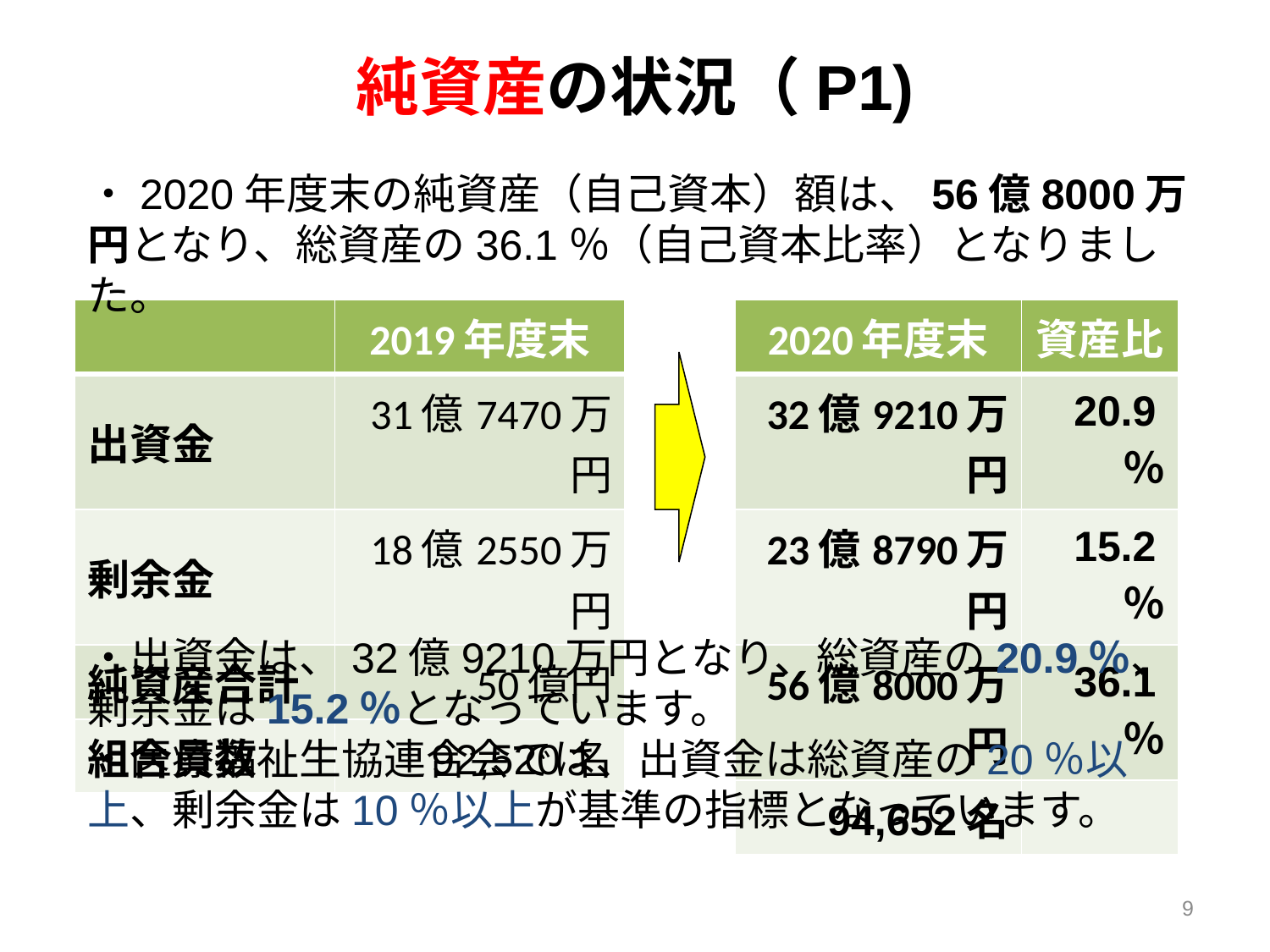

純資産の状況（P1)
・2020年度末の純資産（自己資本）額は、56億8000万円となり、総資産の36.1％（自己資本比率）となりました。
|  | 2019年度末 |
| --- | --- |
| 出資金 | 31億7470万円 |
| 剰余金 | 18億2550万円 |
| 純資産合計 | 50億円 |
| 組合員数 | 92,520名 |
| 2020年度末 | 資産比 |
| --- | --- |
| 32億9210万円 | 20.9％ |
| 23億8790万円 | 15.2％ |
| 56億8000万円 | 36.1％ |
| 94,652名 |  |

・出資金は、32億9210万円となり、総資産の20.9％、剰余金は15.2％となっています。
・医療福祉生協連合会では、出資金は総資産の20％以上、剰余金は10％以上が基準の指標となっています。
9